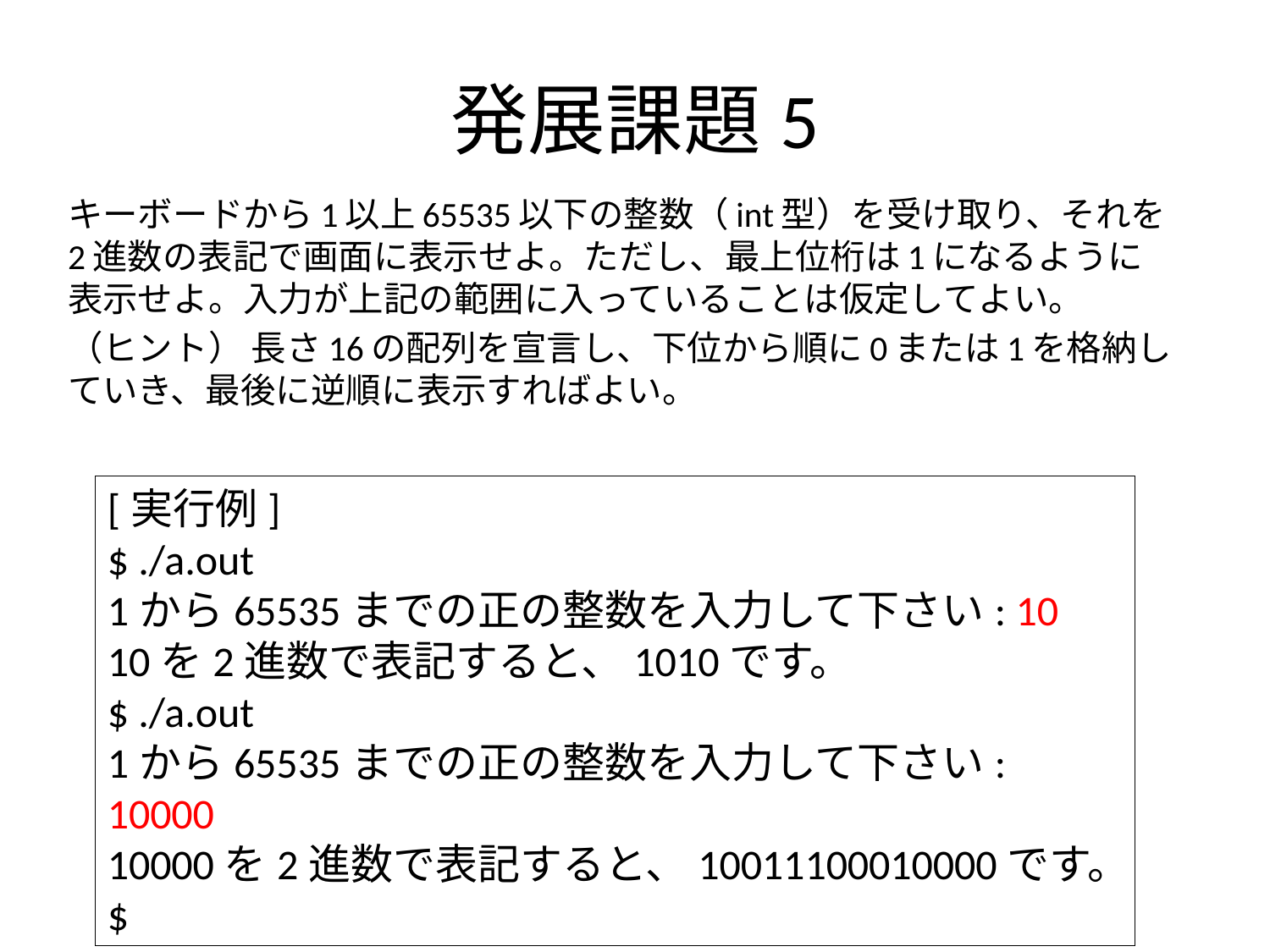

# 発展課題5
キーボードから1以上65535以下の整数（int型）を受け取り、それを2進数の表記で画面に表示せよ。ただし、最上位桁は1になるように表示せよ。入力が上記の範囲に入っていることは仮定してよい。
（ヒント） 長さ16の配列を宣言し、下位から順に0または1を格納していき、最後に逆順に表示すればよい。
[実行例]
$ ./a.out
1から65535までの正の整数を入力して下さい: 10
10を2進数で表記すると、1010です。
$ ./a.out
1から65535までの正の整数を入力して下さい: 10000
10000を2進数で表記すると、10011100010000です。
$